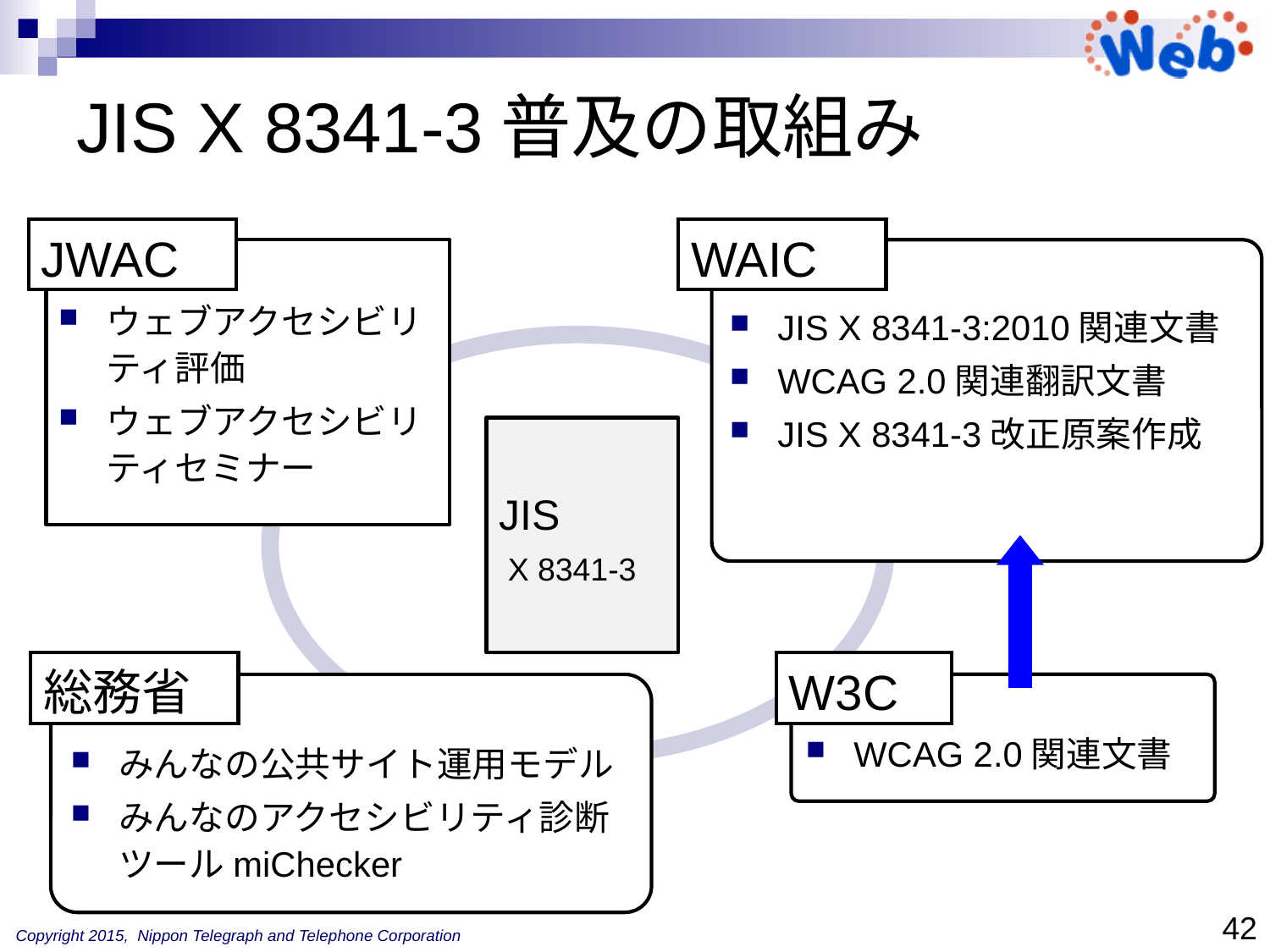

# JIS X 8341-3普及の取組み
JWAC
WAIC

JIS X 8341-3:2010関連文書
WCAG 2.0関連翻訳文書
JIS X 8341-3改正原案作成

ウェブアクセシビリティ評価
ウェブアクセシビリティセミナー

JIS
 X 8341-3

総務省
W3C

みんなの公共サイト運用モデル
みんなのアクセシビリティ診断ツールmiChecker

WCAG 2.0関連文書
42